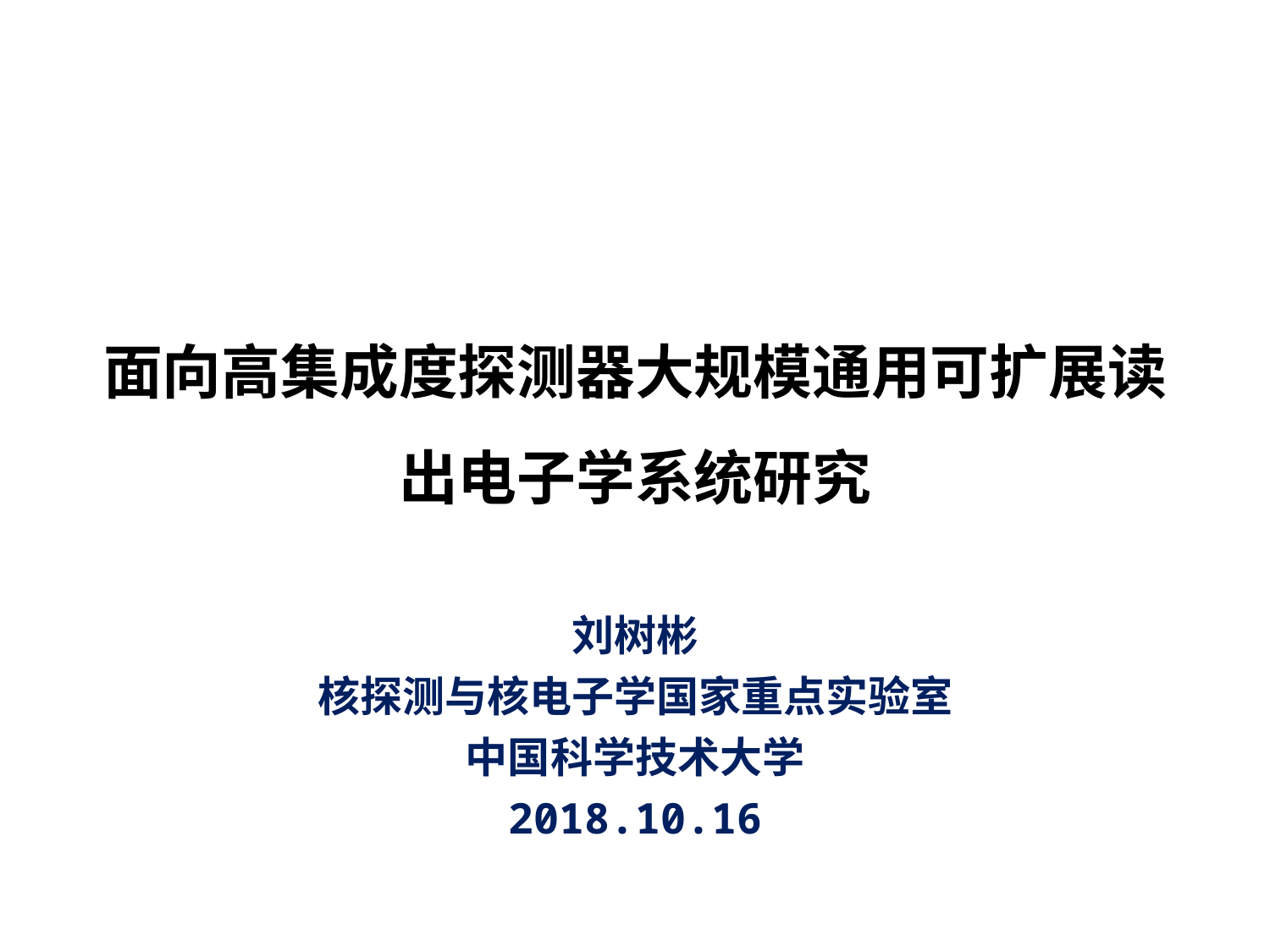

# 面向高集成度探测器大规模通用可扩展读出电子学系统研究
刘树彬
核探测与核电子学国家重点实验室
中国科学技术大学
2018.10.16